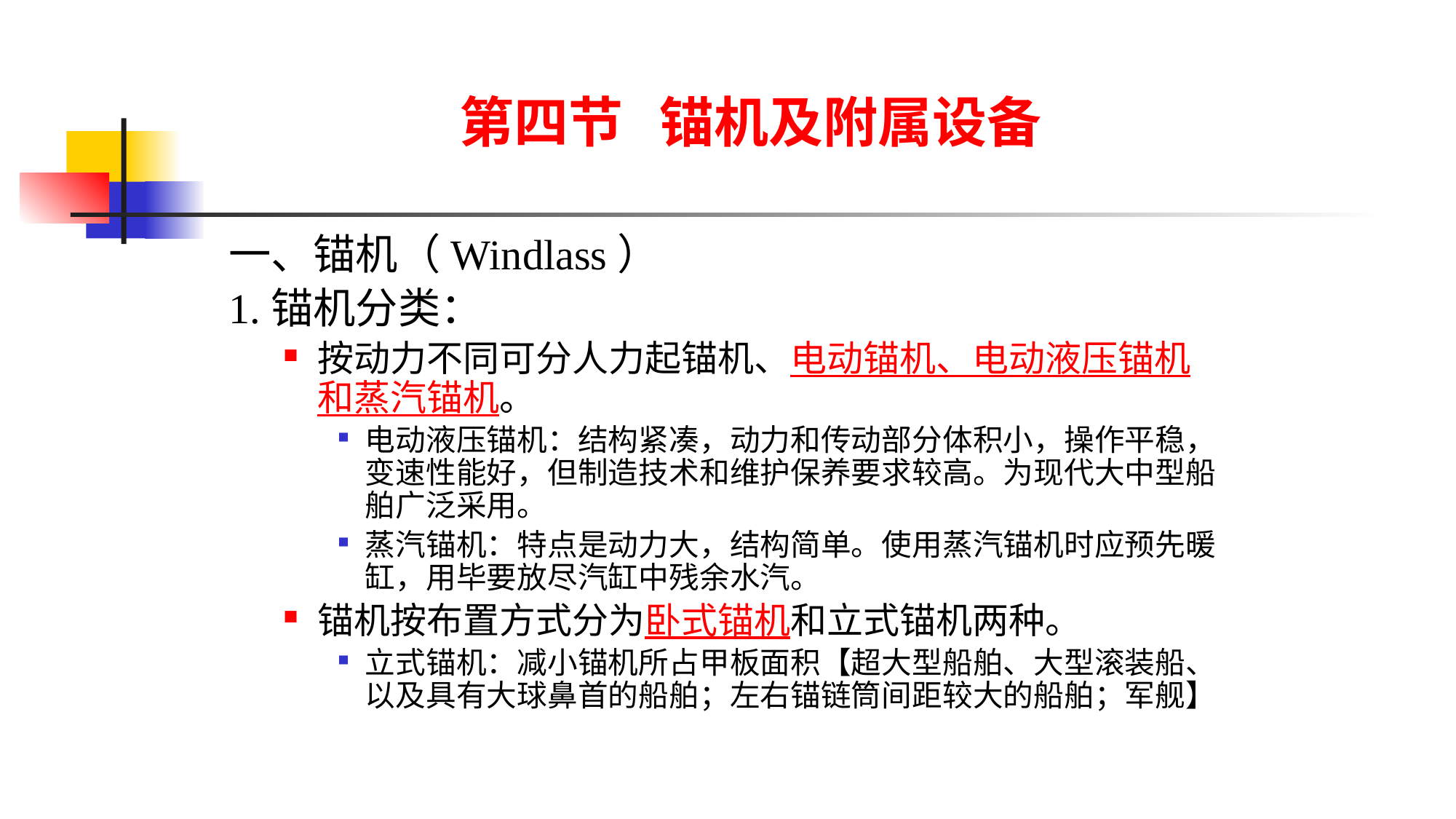

一、锚机（Windlass）
1.锚机分类：
按动力不同可分人力起锚机、电动锚机、电动液压锚机和蒸汽锚机。
电动液压锚机：结构紧凑，动力和传动部分体积小，操作平稳，变速性能好，但制造技术和维护保养要求较高。为现代大中型船舶广泛采用。
蒸汽锚机：特点是动力大，结构简单。使用蒸汽锚机时应预先暖缸，用毕要放尽汽缸中残余水汽。
锚机按布置方式分为卧式锚机和立式锚机两种。
立式锚机：减小锚机所占甲板面积【超大型船舶、大型滚装船、以及具有大球鼻首的船舶；左右锚链筒间距较大的船舶；军舰】